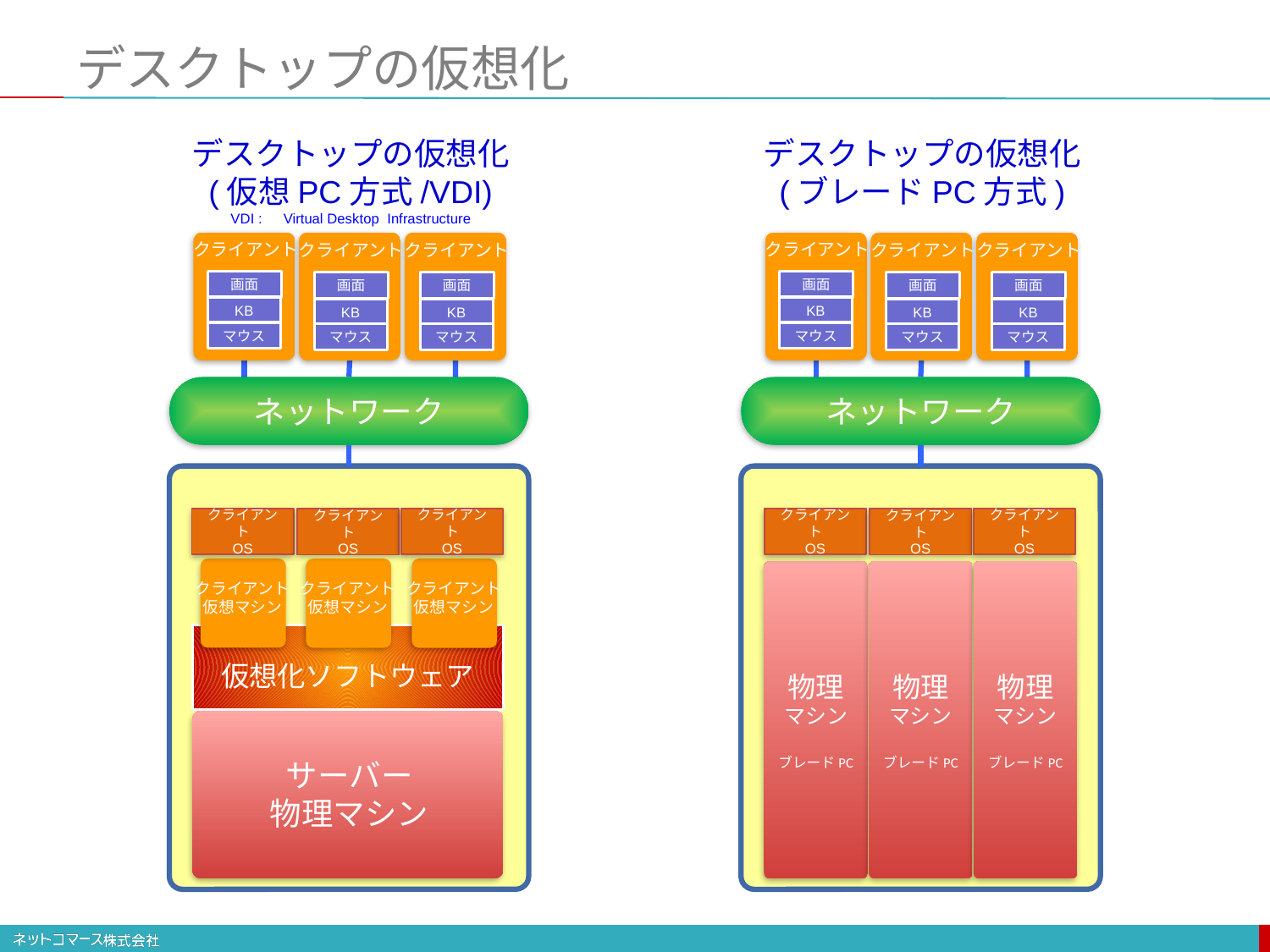

# デスクトップの仮想化
デスクトップの仮想化
(仮想PC方式/VDI)

クライアント

クライアント
クライアント
画面
画面
画面
KB
KB
KB
マウス
マウス
マウス
ネットワーク

クライアント
OS
クライアント
OS
クライアント
OS

クライアント
仮想マシン
クライアント
仮想マシン
クライアント
仮想マシン

仮想化ソフトウェア

サーバー
物理マシン
デスクトップの仮想化
(ブレードPC方式)
VDI :　Virtual Desktop  Infrastructure

クライアント

クライアント
クライアント
画面
画面
画面
KB
KB
KB
マウス
マウス
マウス
ネットワーク

クライアント
OS
クライアント
OS
クライアント
OS
物理
マシン

ブレードPC
物理
マシン

ブレードPC
物理
マシン

ブレードPC